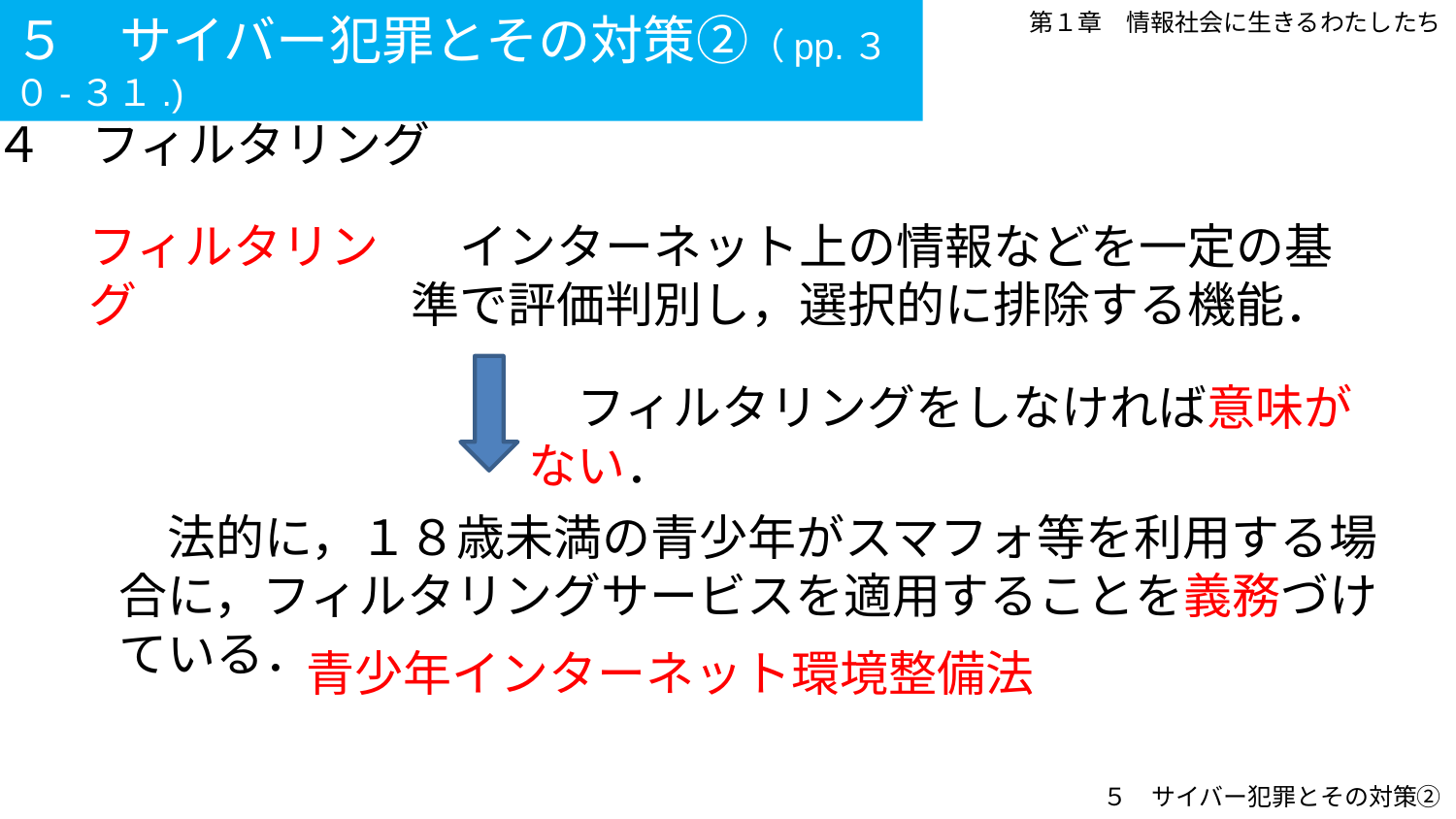

５　サイバー犯罪とその対策②（pp.３０-３１.)
第１章　情報社会に生きるわたしたち
４　フィルタリング
　インターネット上の情報などを一定の基準で評価判別し，選択的に排除する機能．
フィルタリング

　フィルタリングをしなければ意味がない．
　法的に，１８歳未満の青少年がスマフォ等を利用する場合に，フィルタリングサービスを適用することを義務づけている．
青少年インターネット環境整備法
５　サイバー犯罪とその対策②